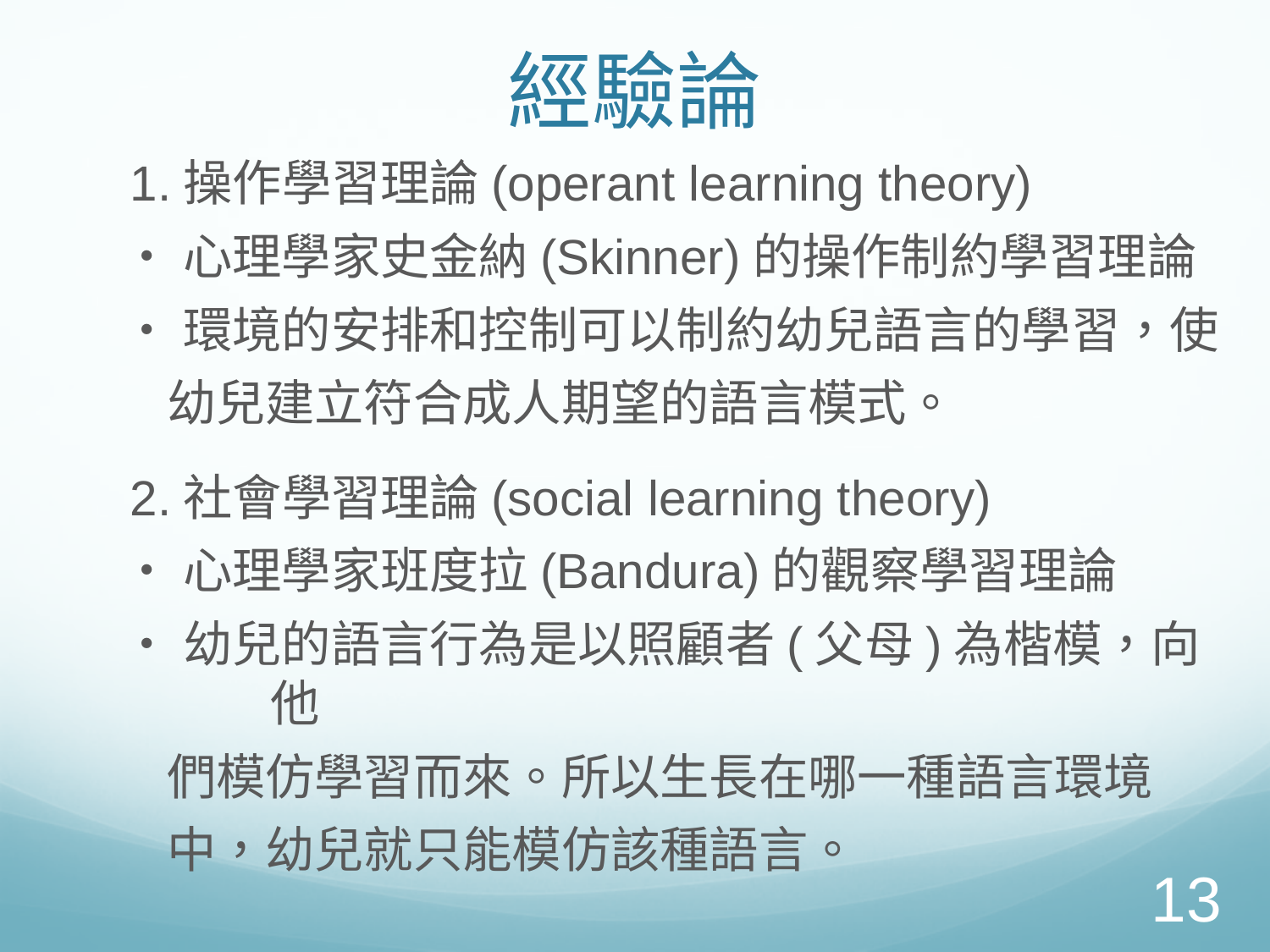

# 經驗論
   1.操作學習理論(operant learning theory)
   ‧心理學家史金納(Skinner)的操作制約學習理論
   ‧環境的安排和控制可以制約幼兒語言的學習，使
      幼兒建立符合成人期望的語言模式。
   2.社會學習理論(social learning theory)
   ‧心理學家班度拉(Bandura)的觀察學習理論
   ‧幼兒的語言行為是以照顧者(父母)為楷模，向他
      們模仿學習而來。所以生長在哪一種語言環境
      中，幼兒就只能模仿該種語言。

13